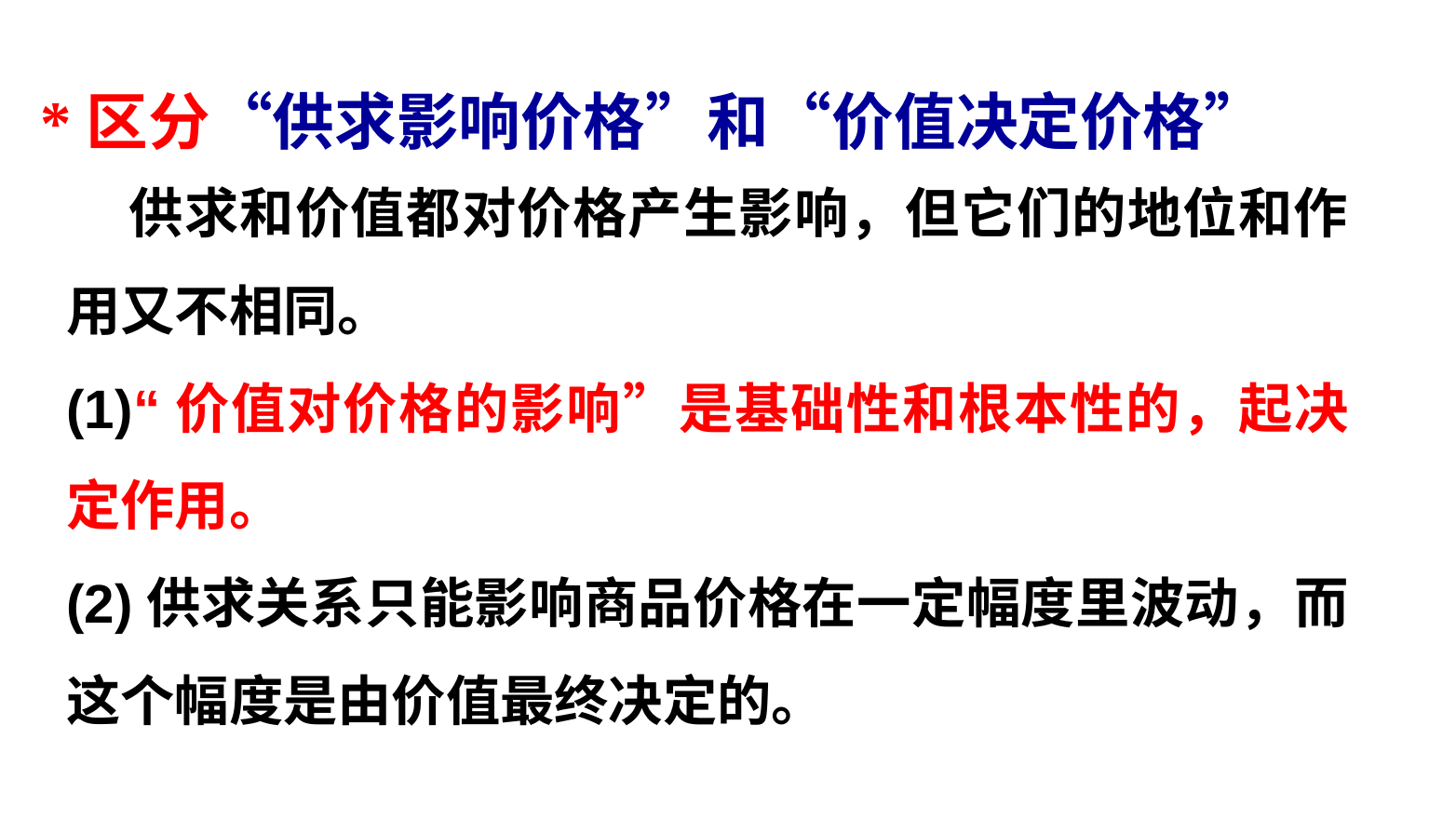

*区分“供求影响价格”和“价值决定价格”
    供求和价值都对价格产生影响，但它们的地位和作用又不相同。
(1)“价值对价格的影响”是基础性和根本性的，起决定作用。
(2)供求关系只能影响商品价格在一定幅度里波动，而这个幅度是由价值最终决定的。